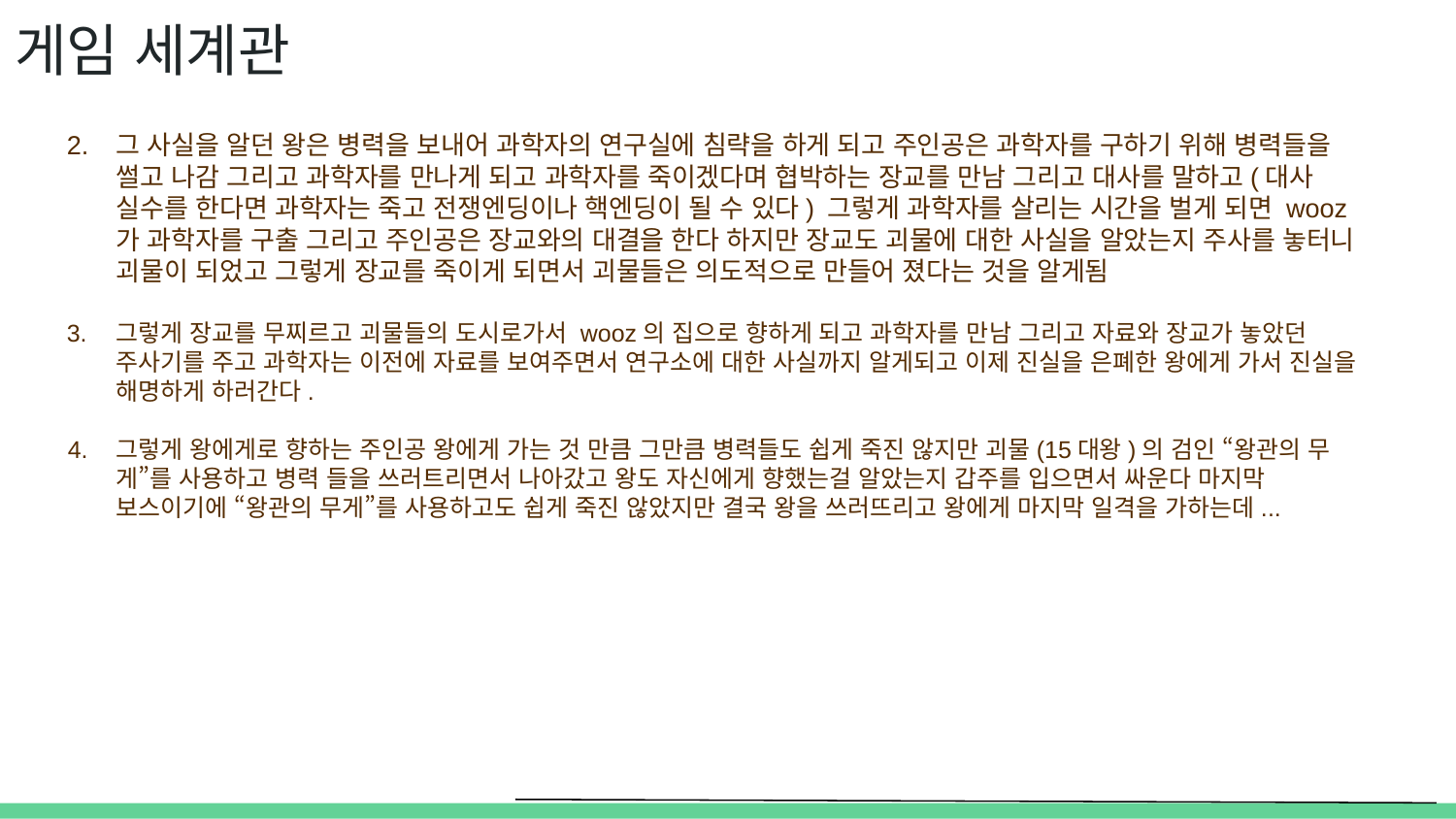

# 게임 세계관

그 사실을 알던 왕은 병력을 보내어 과학자의 연구실에 침략을 하게 되고 주인공은 과학자를 구하기 위해 병력들을 썰고 나감 그리고 과학자를 만나게 되고 과학자를 죽이겠다며 협박하는 장교를 만남 그리고 대사를 말하고(대사 실수를 한다면 과학자는 죽고 전쟁엔딩이나 핵엔딩이 될 수 있다) 그렇게 과학자를 살리는 시간을 벌게 되면 wooz가 과학자를 구출 그리고 주인공은 장교와의 대결을 한다 하지만 장교도 괴물에 대한 사실을 알았는지 주사를 놓터니 괴물이 되었고 그렇게 장교를 죽이게 되면서 괴물들은 의도적으로 만들어 졌다는 것을 알게됨

그렇게 장교를 무찌르고 괴물들의 도시로가서 wooz의 집으로 향하게 되고 과학자를 만남 그리고 자료와 장교가 놓았던 주사기를 주고 과학자는 이전에 자료를 보여주면서 연구소에 대한 사실까지 알게되고 이제 진실을 은폐한 왕에게 가서 진실을 해명하게 하러간다.

그렇게 왕에게로 향하는 주인공 왕에게 가는 것 만큼 그만큼 병력들도 쉽게 죽진 않지만 괴물(15대왕)의 검인 “왕관의 무게”를 사용하고 병력 들을 쓰러트리면서 나아갔고 왕도 자신에게 향했는걸 알았는지 갑주를 입으면서 싸운다 마지막 보스이기에 “왕관의 무게”를 사용하고도 쉽게 죽진 않았지만 결국 왕을 쓰러뜨리고 왕에게 마지막 일격을 가하는데...